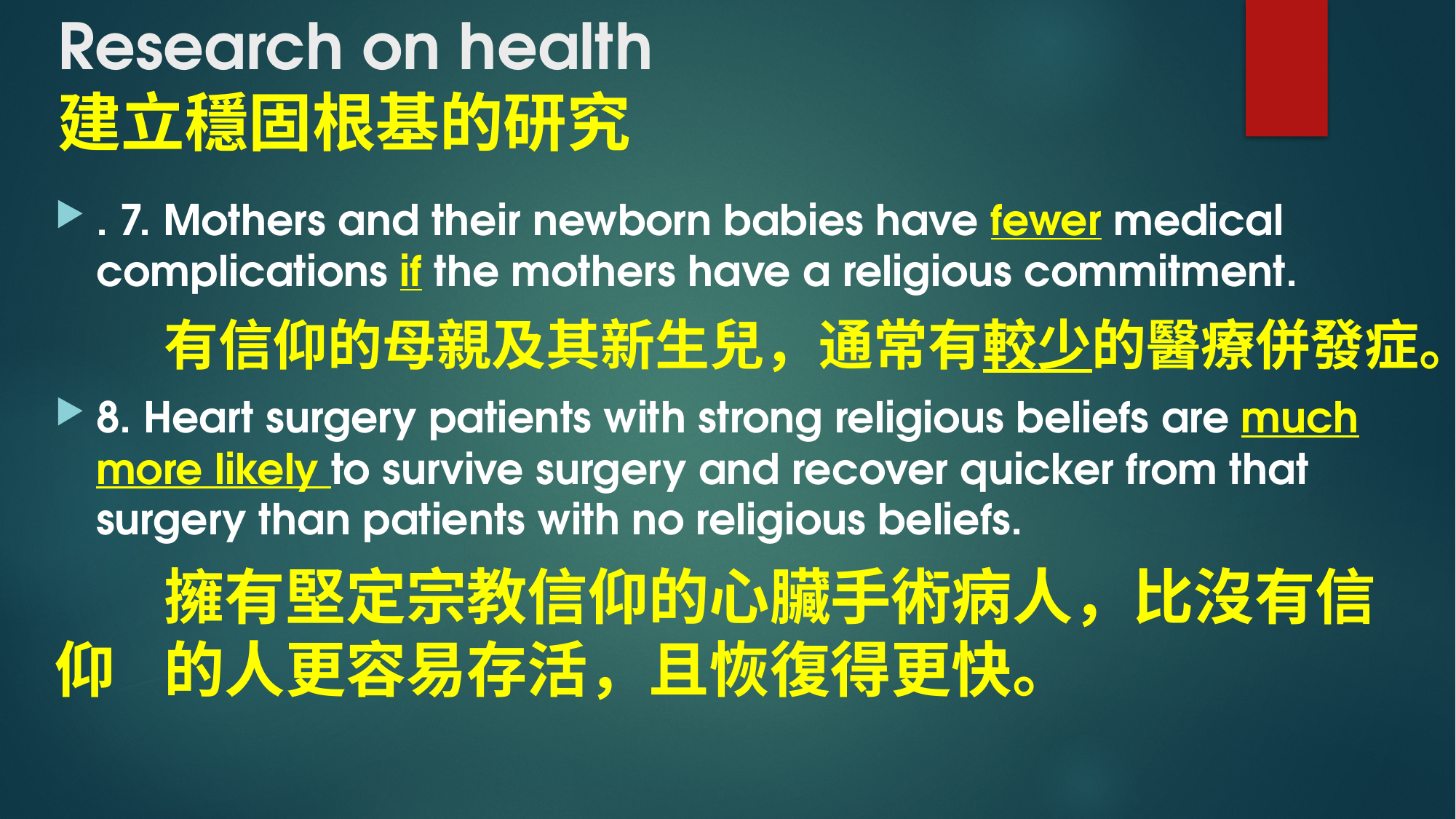

# Research on health 建立穩固根基的研究
. 7. Mothers and their newborn babies have fewer medical complications if the mothers have a religious commitment.
	有信仰的母親及其新生兒，通常有較少的醫療併發症。
8. Heart surgery patients with strong religious beliefs are much more likely to survive surgery and recover quicker from that surgery than patients with no religious beliefs.
	擁有堅定宗教信仰的心臟手術病人，比沒有信仰	的人更容易存活，且恢復得更快。